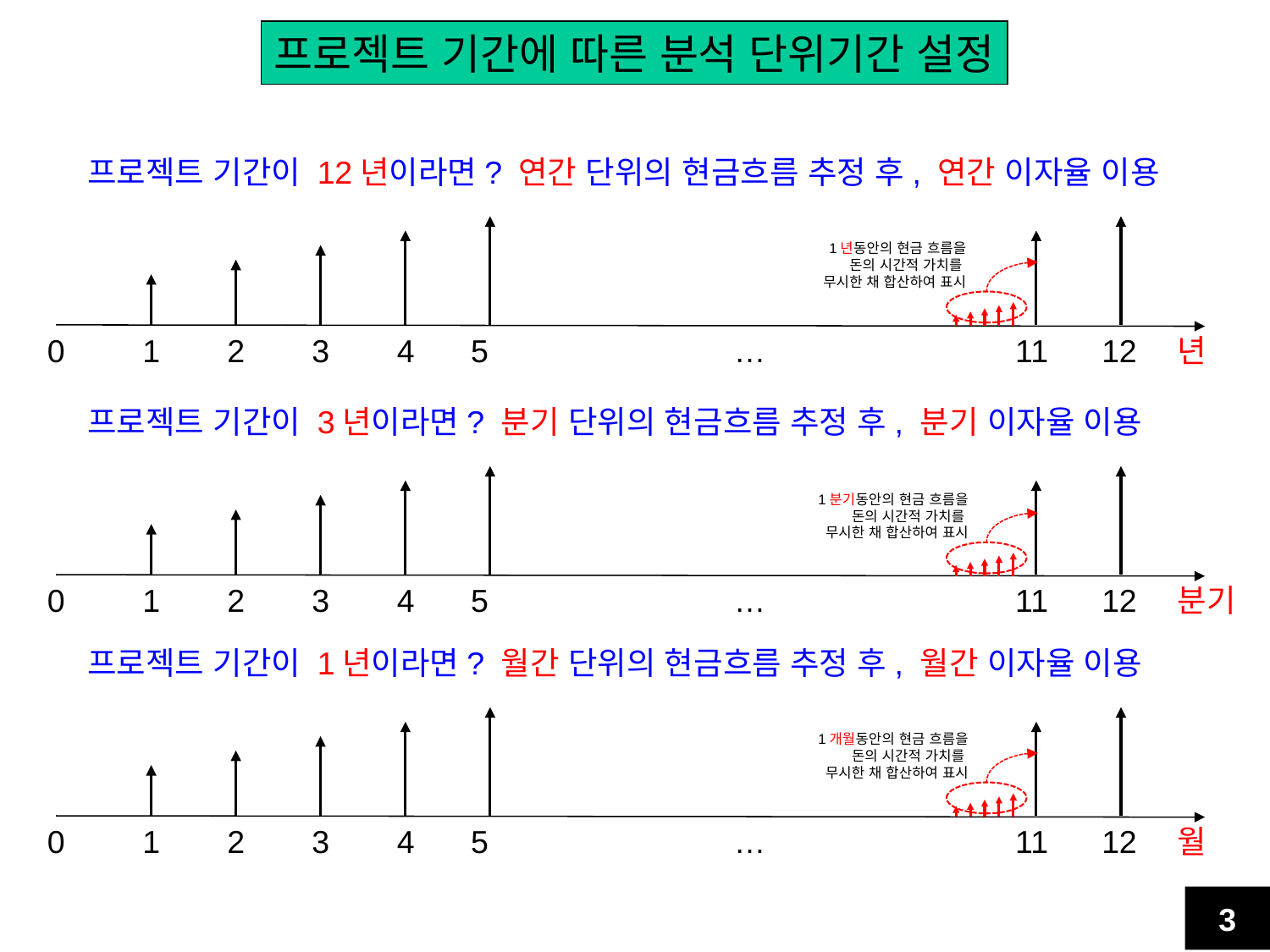

프로젝트 기간에 따른 분석 단위기간 설정
프로젝트 기간이 12년이라면? 연간 단위의 현금흐름 추정 후, 연간 이자율 이용
1년동안의 현금 흐름을
돈의 시간적 가치를
무시한 채 합산하여 표시

0
1
2
3
4
5
…
11
12
년
프로젝트 기간이 3년이라면? 분기 단위의 현금흐름 추정 후, 분기 이자율 이용
1분기동안의 현금 흐름을
돈의 시간적 가치를
무시한 채 합산하여 표시

0
1
2
3
4
5
…
11
12
분기
프로젝트 기간이 1년이라면? 월간 단위의 현금흐름 추정 후, 월간 이자율 이용
1개월동안의 현금 흐름을
돈의 시간적 가치를
무시한 채 합산하여 표시

0
1
2
3
4
5
…
11
12
월
3